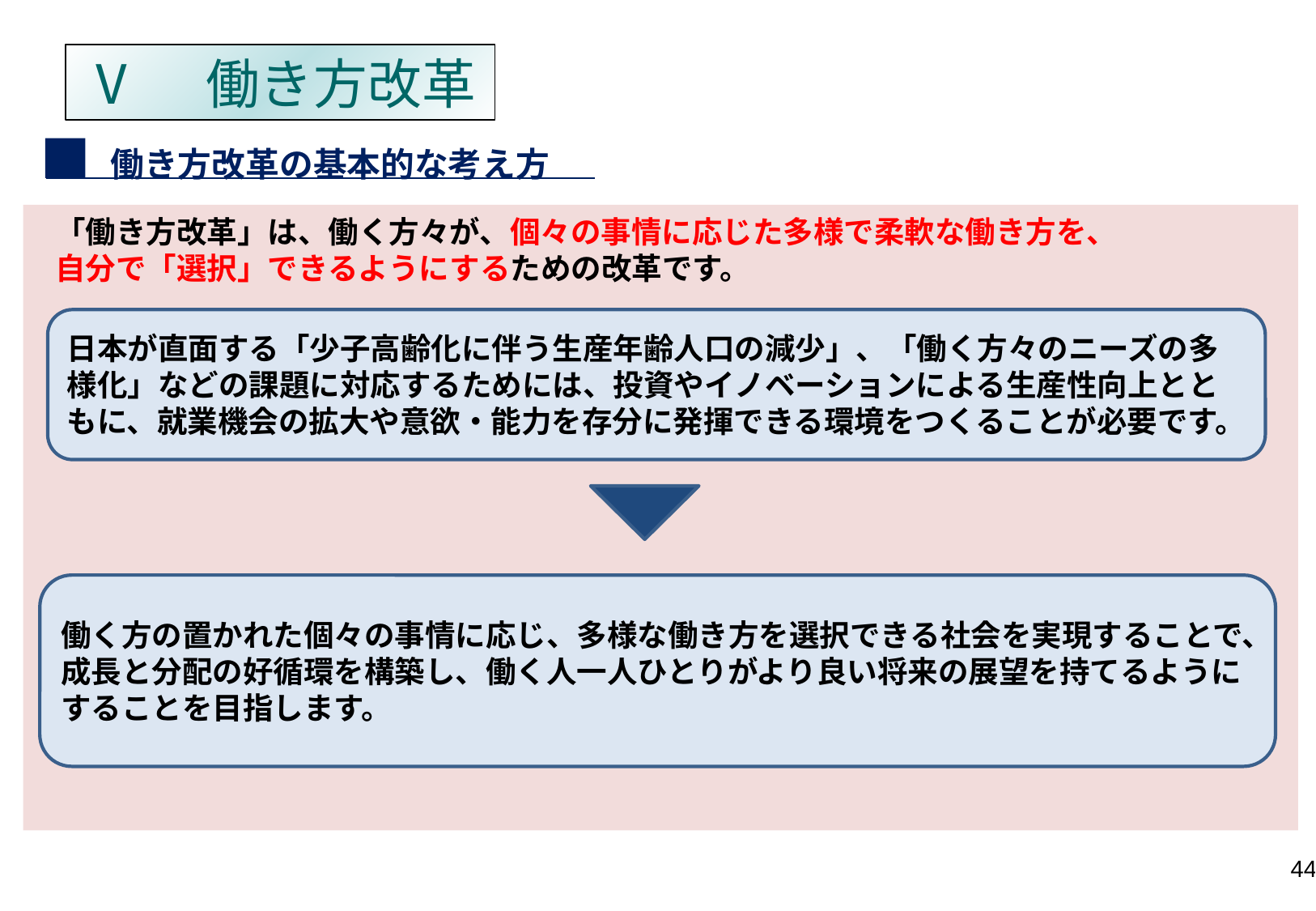

Ⅴ　働き方改革
　　　働き方改革の基本的な考え方

「働き方改革」は、働く方々が、個々の事情に応じた多様で柔軟な働き方を、
自分で「選択」できるようにするための改革です。
日本が直面する「少子高齢化に伴う生産年齢人口の減少」、「働く方々のニーズの多様化」などの課題に対応するためには、投資やイノベーションによる生産性向上とともに、就業機会の拡大や意欲・能力を存分に発揮できる環境をつくることが必要です。

働く方の置かれた個々の事情に応じ、多様な働き方を選択できる社会を実現することで、成長と分配の好循環を構築し、働く人一人ひとりがより良い将来の展望を持てるようにすることを目指します。
44